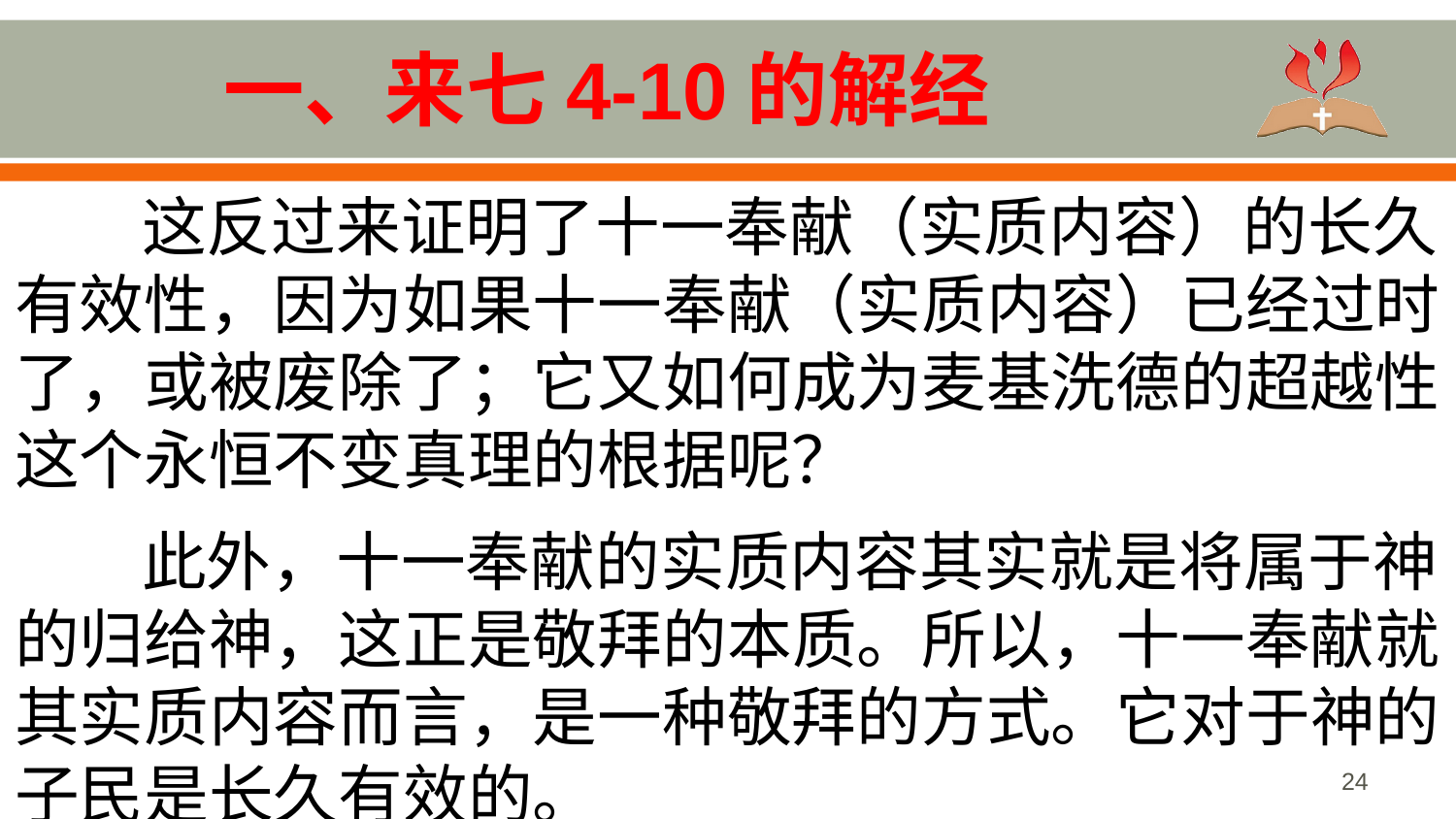

# 一、来七4-10的解经
这反过来证明了十一奉献（实质内容）的长久有效性，因为如果十一奉献（实质内容）已经过时了，或被废除了；它又如何成为麦基洗德的超越性这个永恒不变真理的根据呢？
此外，十一奉献的实质内容其实就是将属于神的归给神，这正是敬拜的本质。所以，十一奉献就其实质内容而言，是一种敬拜的方式。它对于神的子民是长久有效的。

24